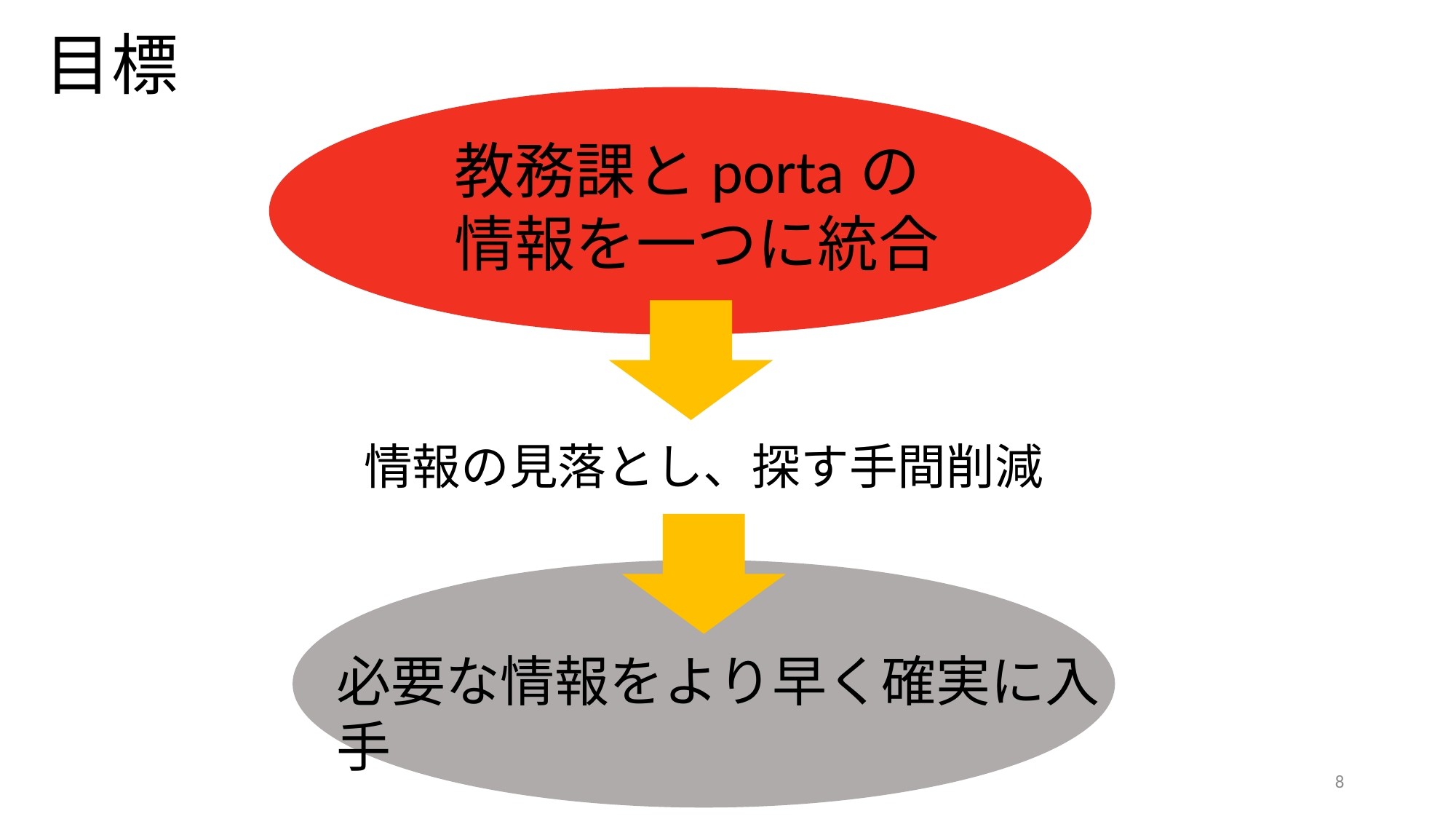

目標

教務課とportaの
情報を一つに統合

情報の見落とし、探す手間削減

必要な情報をより早く確実に入手

8